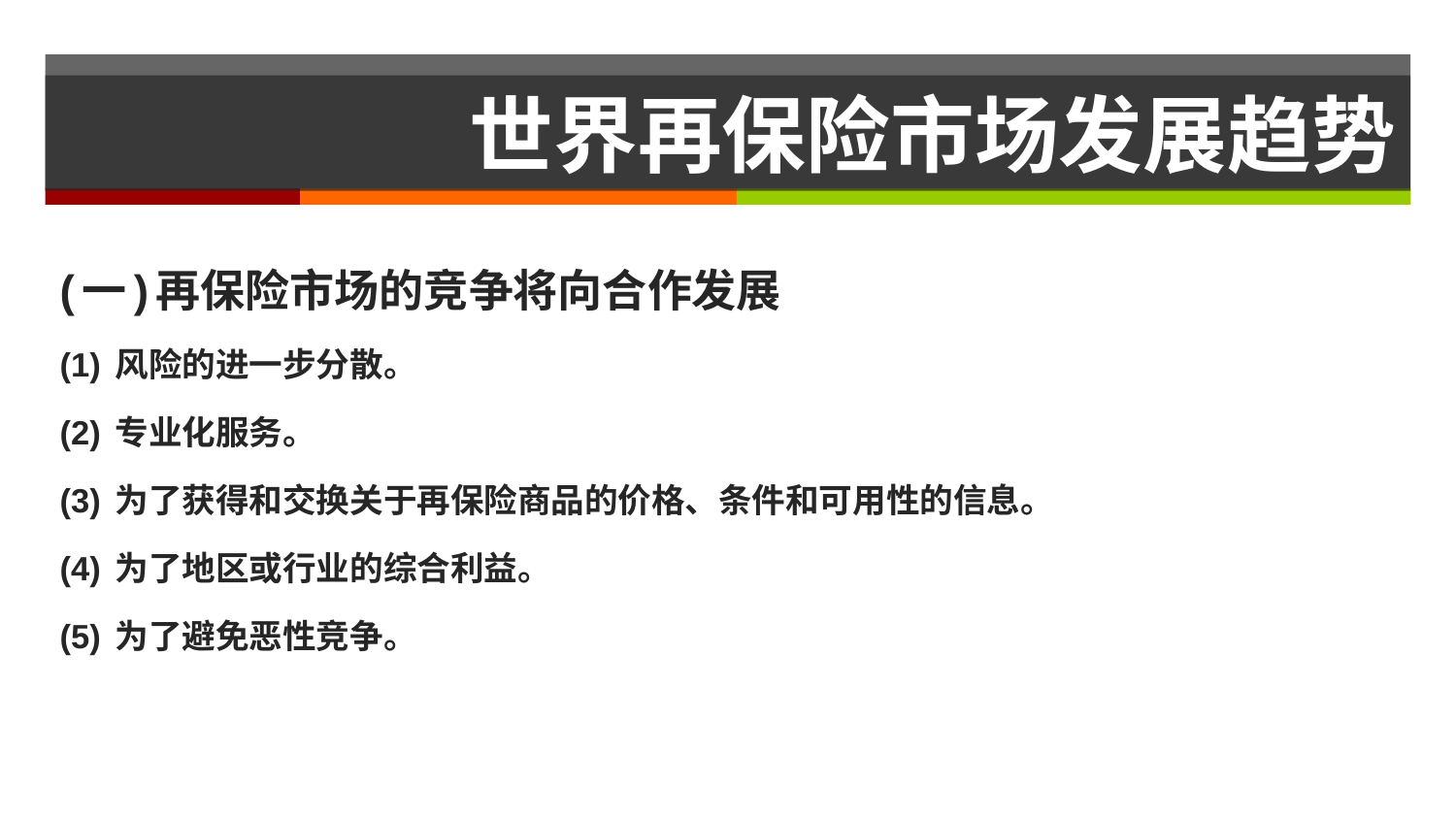

# 世界再保险市场发展趋势
(一)再保险市场的竞争将向合作发展
(1) 风险的进一步分散。
(2) 专业化服务。
(3) 为了获得和交换关于再保险商品的价格、条件和可用性的信息。
(4) 为了地区或行业的综合利益。
(5) 为了避免恶性竞争。